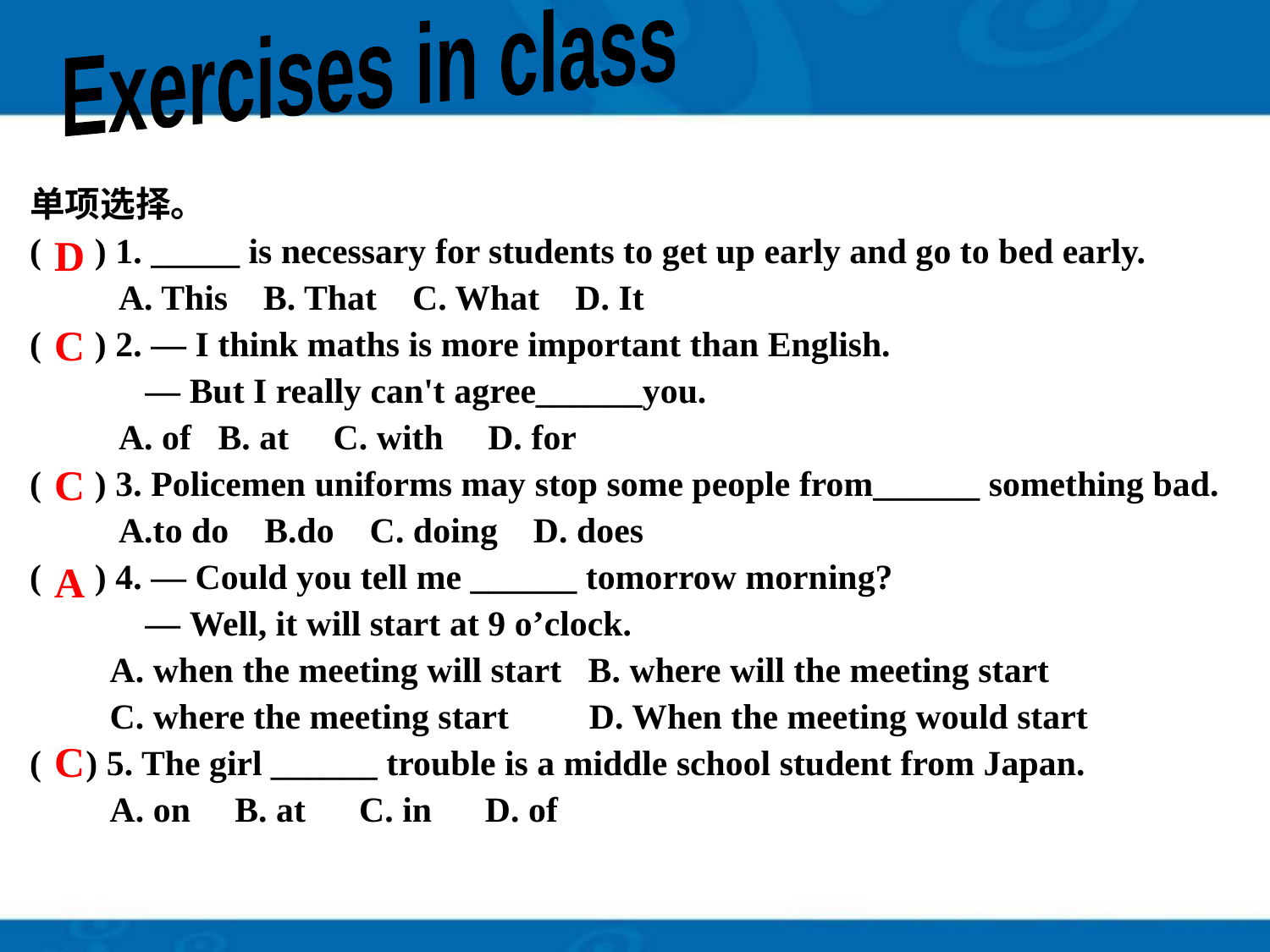

Exercises in class
单项选择。
(      ) 1. _____ is necessary for students to get up early and go to bed early.
          A. This    B. That    C. What    D. It
(      ) 2. — I think maths is more important than English.
             — But I really can't agree______you.
          A. of   B. at     C. with     D. for
(      ) 3. Policemen uniforms may stop some people from______ something bad.
          A.to do    B.do    C. doing    D. does
(      ) 4. — Could you tell me ______ tomorrow morning?
             — Well, it will start at 9 o’clock.
         A. when the meeting will start   B. where will the meeting start
         C. where the meeting start         D. When the meeting would start
(     ) 5. The girl ______ trouble is a middle school student from Japan.
         A. on     B. at      C. in      D. of
D
C
C
A
C